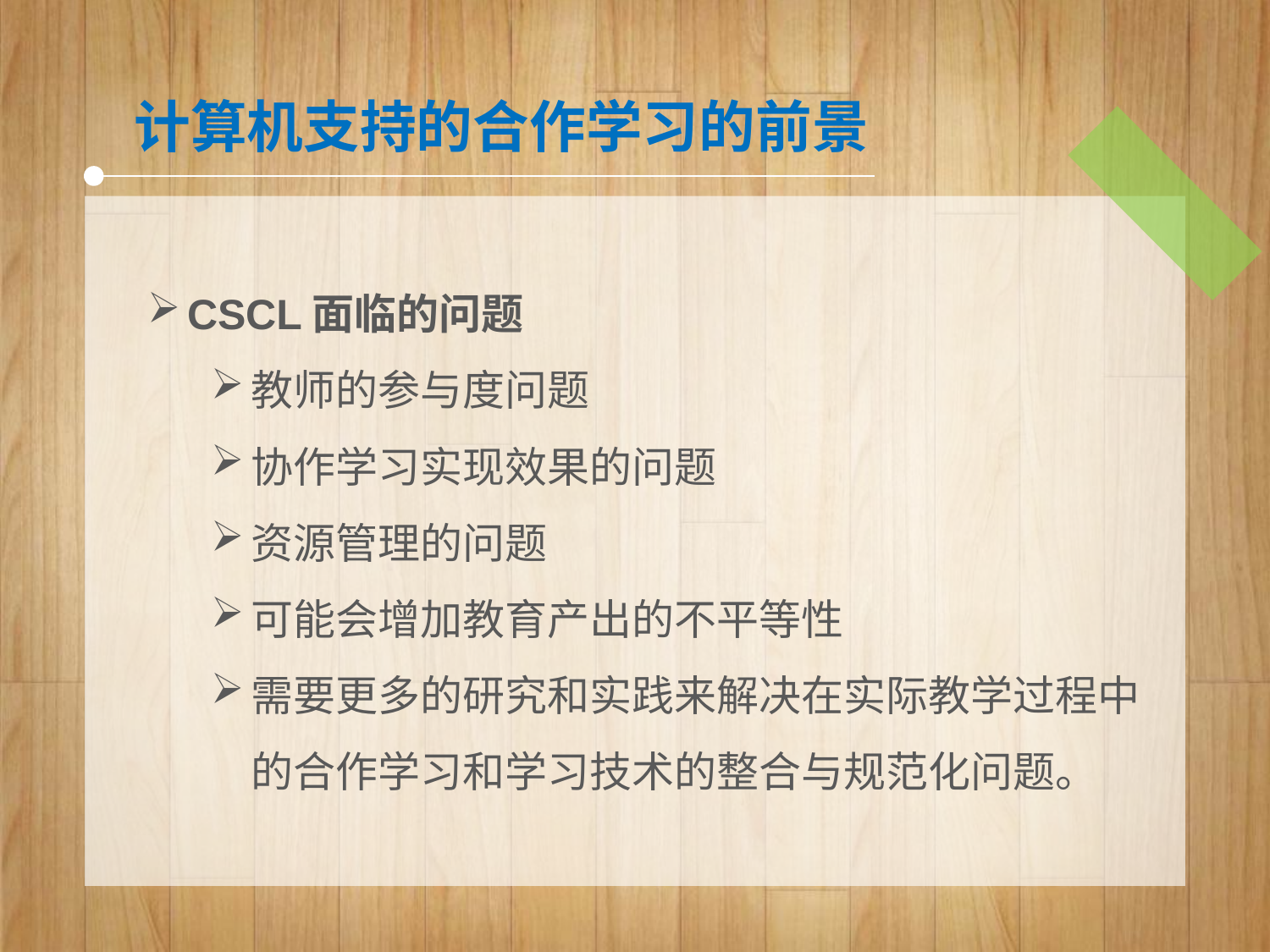

计算机支持的合作学习的前景

CSCL面临的问题
教师的参与度问题
协作学习实现效果的问题
资源管理的问题
可能会增加教育产出的不平等性
需要更多的研究和实践来解决在实际教学过程中的合作学习和学习技术的整合与规范化问题。